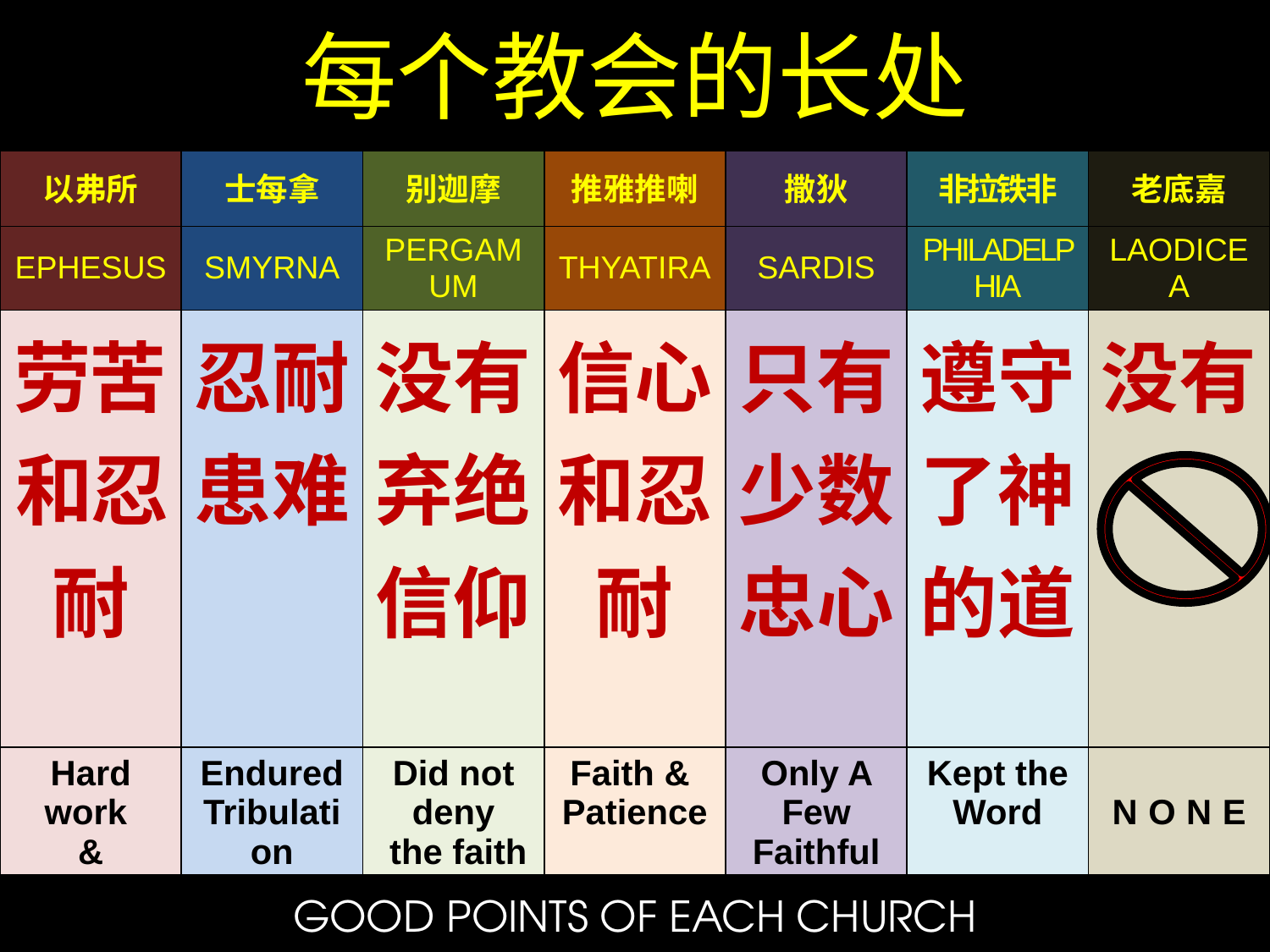

每个教会的长处
| 以弗所 | 士每拿 | 别迦摩 | 推雅推喇 | 撒狄 | 非拉铁非 | 老底嘉 |
| --- | --- | --- | --- | --- | --- | --- |
| EPHESUS | SMYRNA | PERGAMUM | THYATIRA | SARDIS | PHILADELPHIA | LAODICEA |
| 劳苦 和忍耐 | 忍耐 患难 | 没有弃绝信仰 | 信心 和忍耐 | 只有少数忠心 | 遵守了神的道 | 没有 |
| Hard work & Patience | Endured Tribulation | Did not deny the faith | Faith & Patience | Only A Few Faithful | Kept the Word | NONE |

GOOD POINTS OF EACH CHURCH